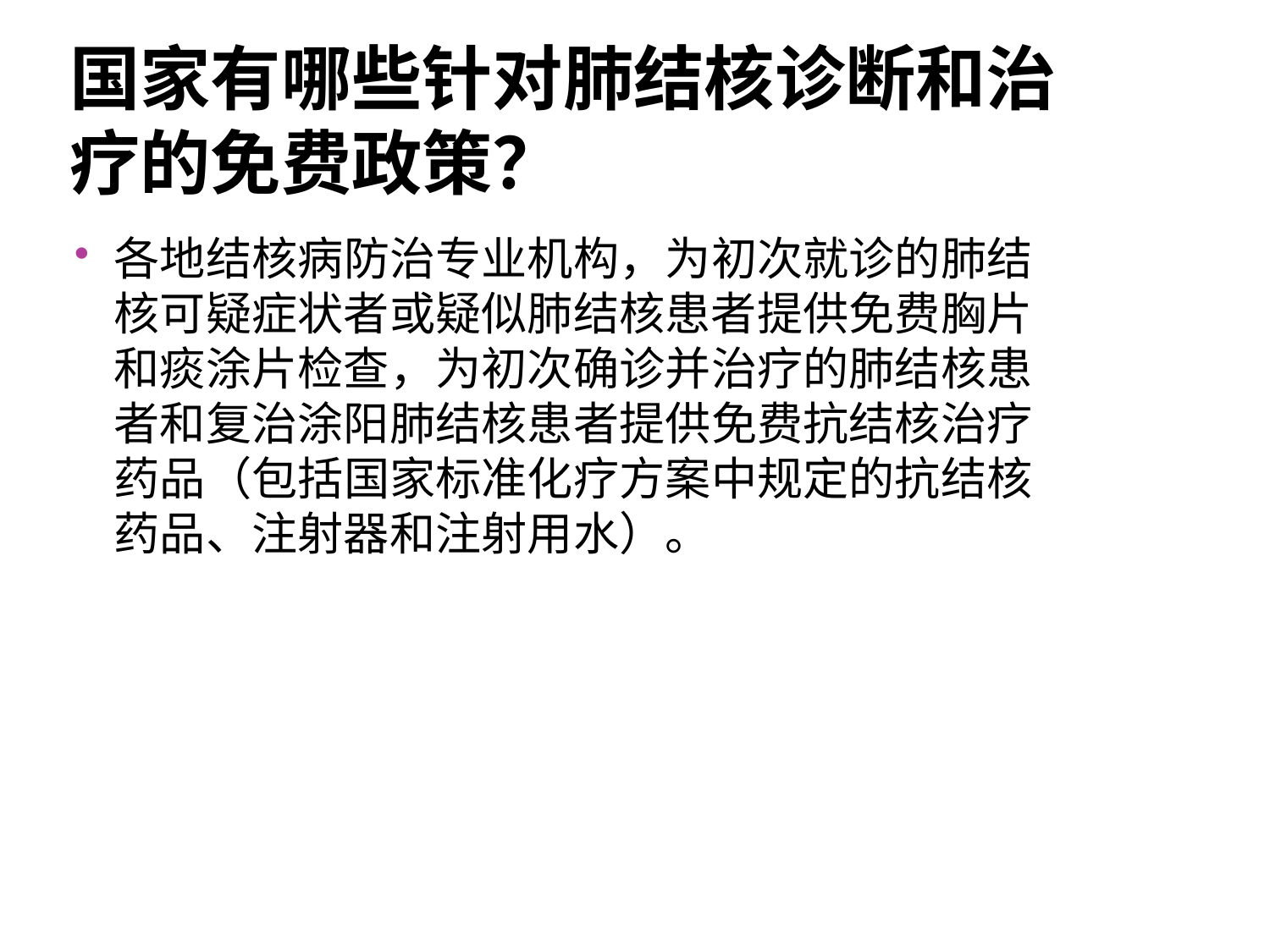

# 国家有哪些针对肺结核诊断和治疗的免费政策？
各地结核病防治专业机构，为初次就诊的肺结核可疑症状者或疑似肺结核患者提供免费胸片和痰涂片检查，为初次确诊并治疗的肺结核患者和复治涂阳肺结核患者提供免费抗结核治疗药品（包括国家标准化疗方案中规定的抗结核药品、注射器和注射用水）。